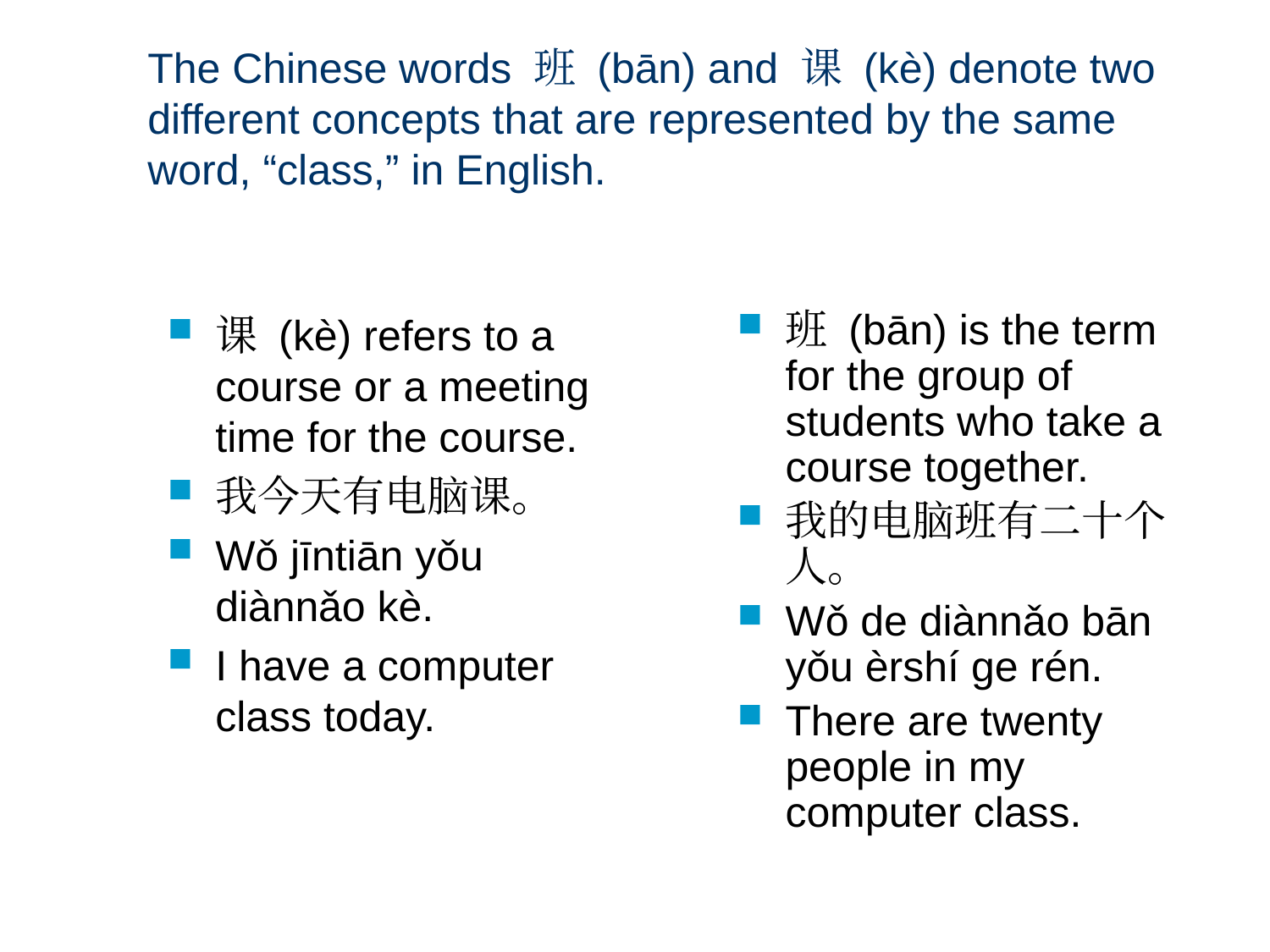

# The Chinese words 班 (bān) and 课 (kè) denote two different concepts that are represented by the same word, “class,” in English.

课 (kè) refers to a course or a meeting time for the course.
我今天有电脑课。
Wǒ jīntiān yǒu diànnǎo kè.
I have a computer class today.

班 (bān) is the term for the group of students who take a course together.
我的电脑班有二十个人。
Wǒ de diànnǎo bān yǒu èrshí ge rén.
There are twenty people in my computer class.